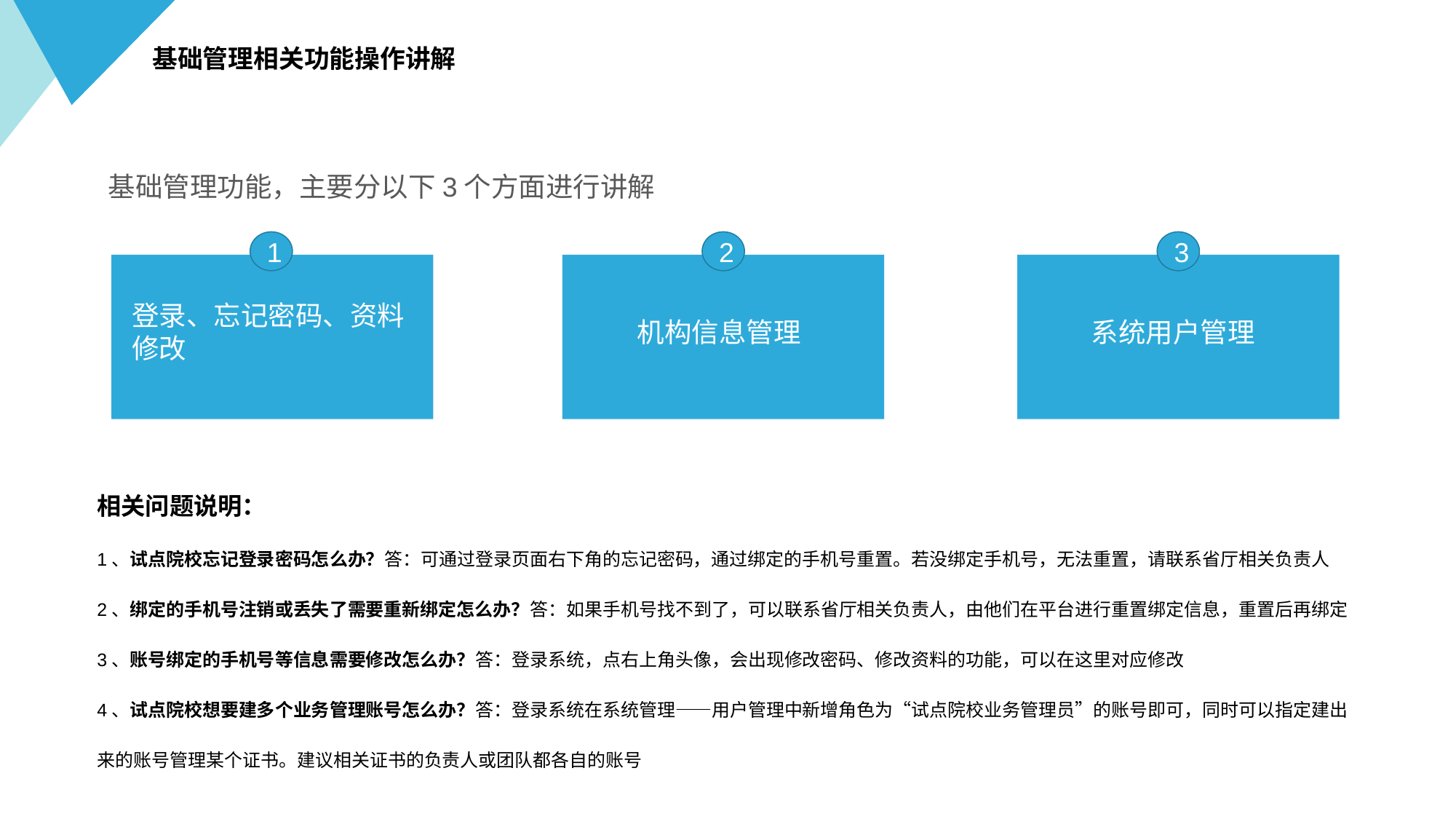

基础管理相关功能操作讲解
基础管理功能，主要分以下3个方面进行讲解
1
2
3

登录、忘记密码、资料修改
机构信息管理
系统用户管理
相关问题说明：
1、试点院校忘记登录密码怎么办？答：可通过登录页面右下角的忘记密码，通过绑定的手机号重置。若没绑定手机号，无法重置，请联系省厅相关负责人
2、绑定的手机号注销或丢失了需要重新绑定怎么办？答：如果手机号找不到了，可以联系省厅相关负责人，由他们在平台进行重置绑定信息，重置后再绑定
3、账号绑定的手机号等信息需要修改怎么办？答：登录系统，点右上角头像，会出现修改密码、修改资料的功能，可以在这里对应修改
4、试点院校想要建多个业务管理账号怎么办？答：登录系统在系统管理——用户管理中新增角色为“试点院校业务管理员”的账号即可，同时可以指定建出来的账号管理某个证书。建议相关证书的负责人或团队都各自的账号